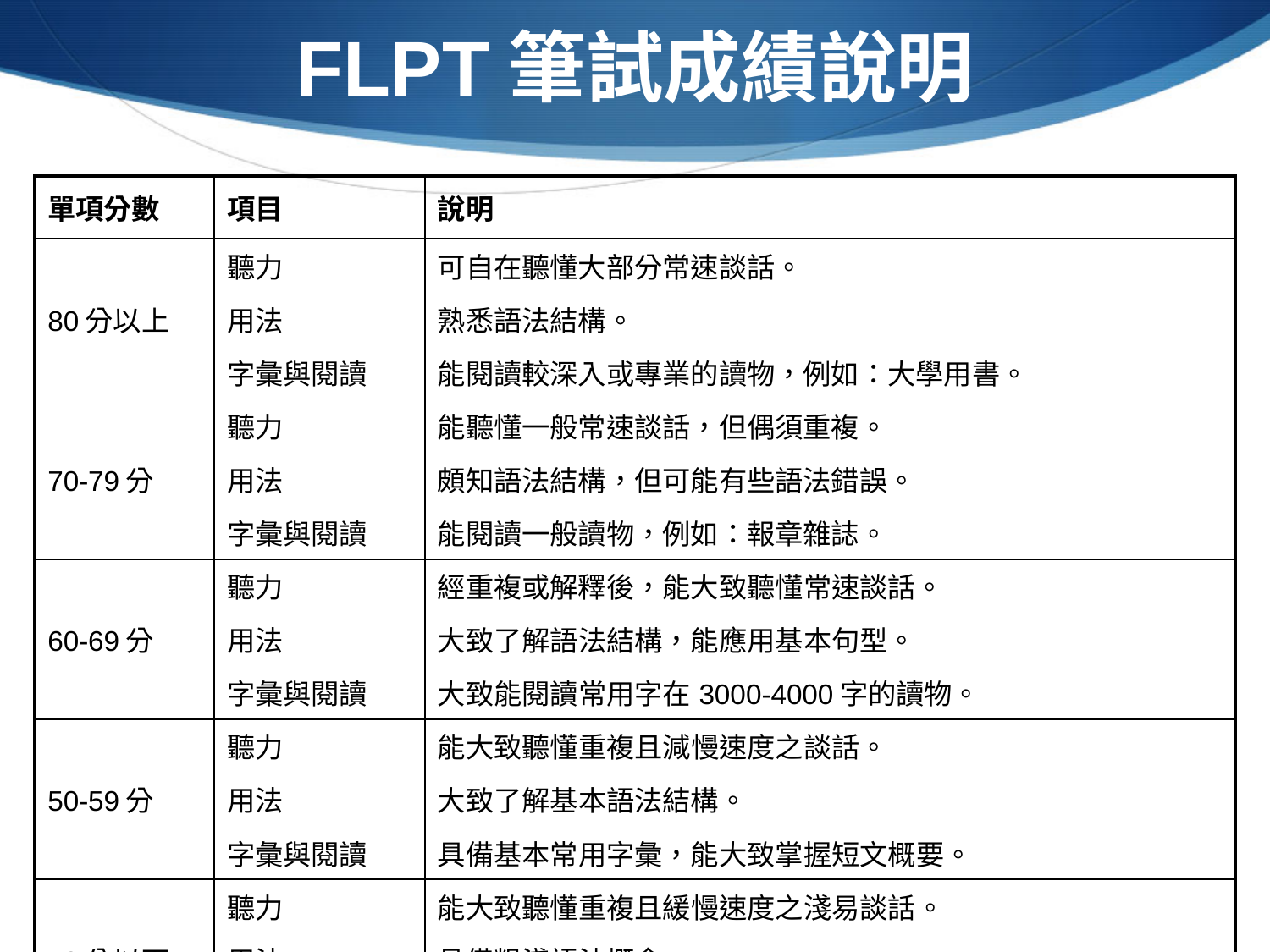

FLPT筆試成績說明
| 單項分數 | 項目 | 說明 |
| --- | --- | --- |
| 80分以上 | 聽力 | 可自在聽懂大部分常速談話。 |
|  | 用法 | 熟悉語法結構。 |
|  | 字彙與閱讀 | 能閱讀較深入或專業的讀物，例如：大學用書。 |
| 70-79分 | 聽力 | 能聽懂一般常速談話，但偶須重複。 |
|  | 用法 | 頗知語法結構，但可能有些語法錯誤。 |
|  | 字彙與閱讀 | 能閱讀一般讀物，例如：報章雜誌。 |
| 60-69分 | 聽力 | 經重複或解釋後，能大致聽懂常速談話。 |
|  | 用法 | 大致了解語法結構，能應用基本句型。 |
|  | 字彙與閱讀 | 大致能閱讀常用字在3000-4000字的讀物。 |
| 50-59分 | 聽力 | 能大致聽懂重複且減慢速度之談話。 |
|  | 用法 | 大致了解基本語法結構。 |
|  | 字彙與閱讀 | 具備基本常用字彙，能大致掌握短文概要。 |
| 49分以下 | 聽力 | 能大致聽懂重複且緩慢速度之淺易談話。 |
|  | 用法 | 具備粗淺語法概念。 |
|  | 字彙與閱讀 | 能大致看懂日常生活相關的淺易文字或短箋。 |